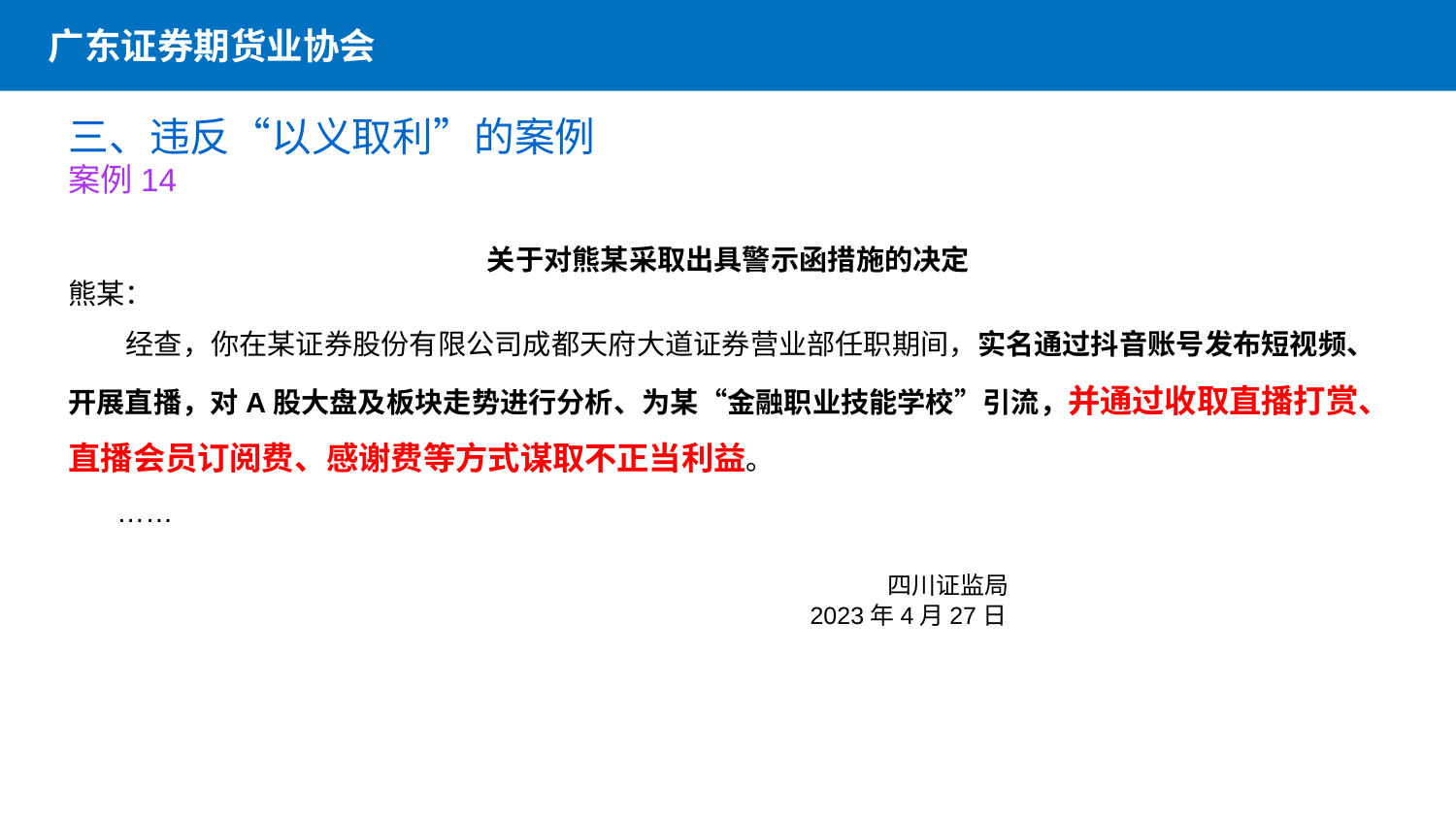

广东证券期货业协会
三、违反“以义取利”的案例
案例14

关于对熊某采取出具警示函措施的决定
熊某：
        经查，你在某证券股份有限公司成都天府大道证券营业部任职期间，实名通过抖音账号发布短视频、开展直播，对A股大盘及板块走势进行分析、为某“金融职业技能学校”引流，并通过收取直播打赏、直播会员订阅费、感谢费等方式谋取不正当利益。
      ……

                                                                                                 四川证监局
　　　　　　　                                                                                                          2023年4月27日